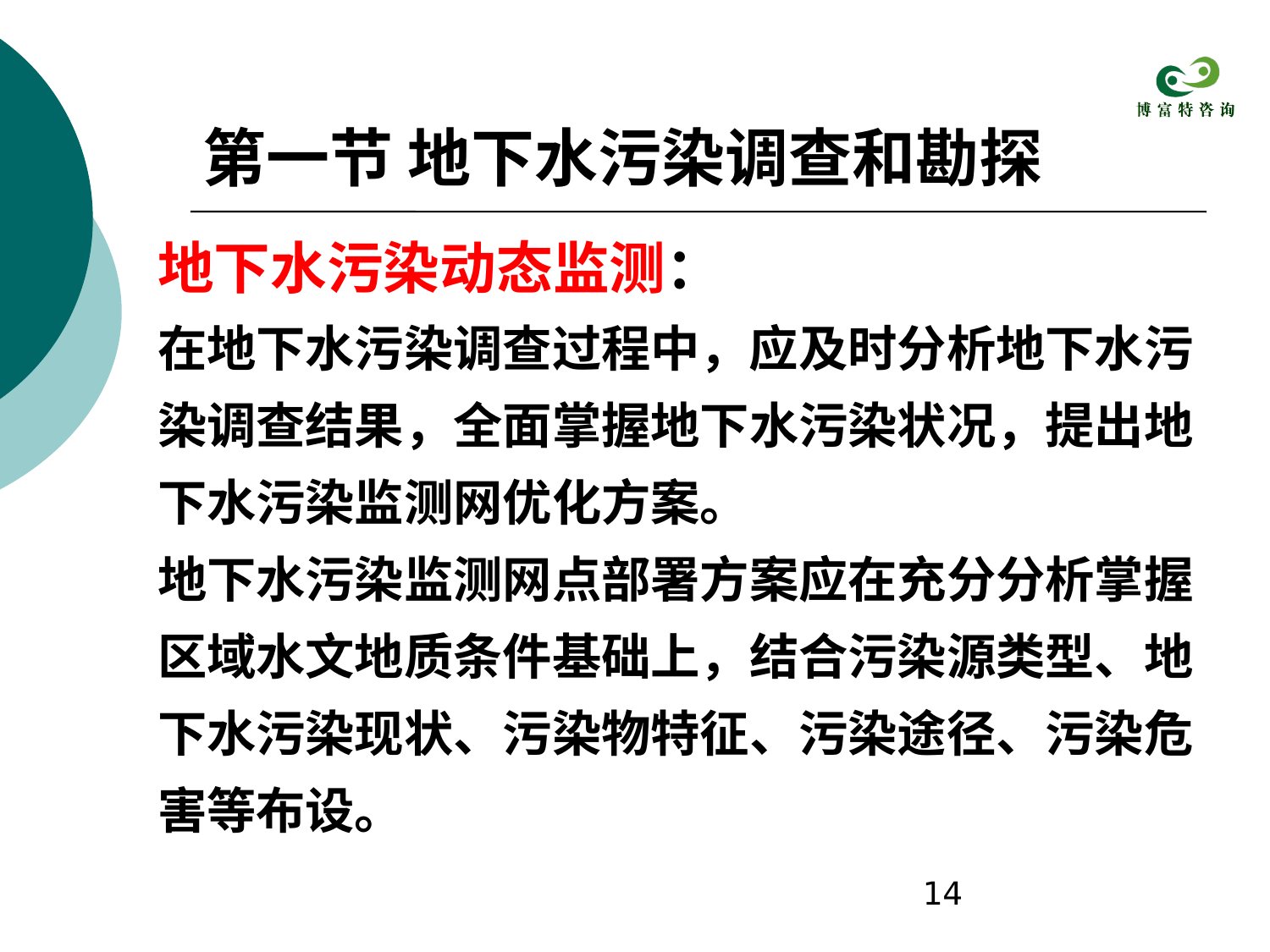

第一节 地下水污染调查和勘探
地下水污染动态监测：
在地下水污染调查过程中，应及时分析地下水污染调查结果，全面掌握地下水污染状况，提出地下水污染监测网优化方案。
地下水污染监测网点部署方案应在充分分析掌握区域水文地质条件基础上，结合污染源类型、地下水污染现状、污染物特征、污染途径、污染危害等布设。

14